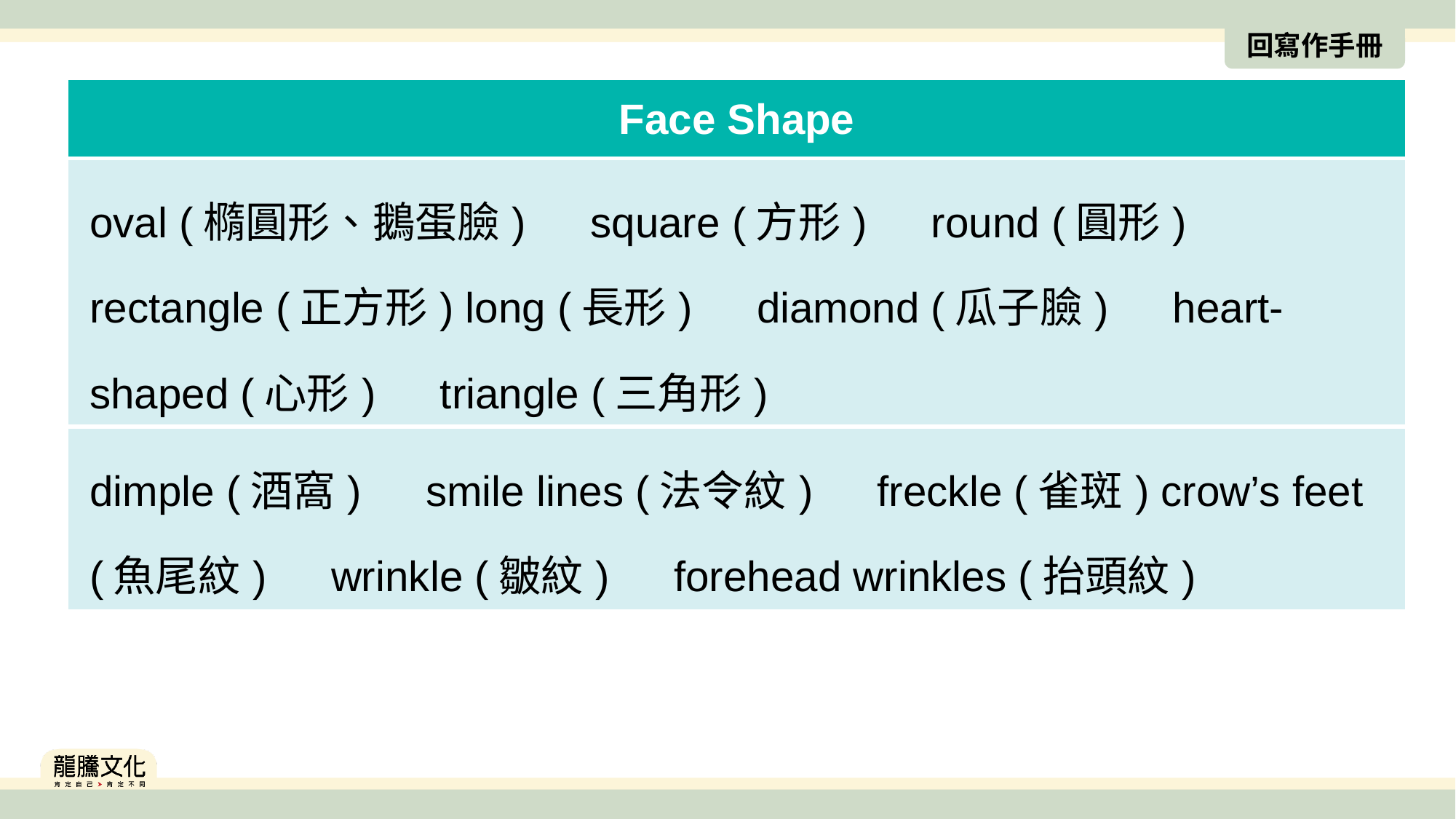

回寫作手冊
| Face Shape |
| --- |
| oval (橢圓形、鵝蛋臉)　square (方形)　round (圓形)　rectangle (正方形) long (長形)　diamond (瓜子臉)　heart-shaped (心形)　triangle (三角形) |
| dimple (酒窩)　smile lines (法令紋)　freckle (雀斑) crow’s feet (魚尾紋)　wrinkle (皺紋)　forehead wrinkles (抬頭紋) |